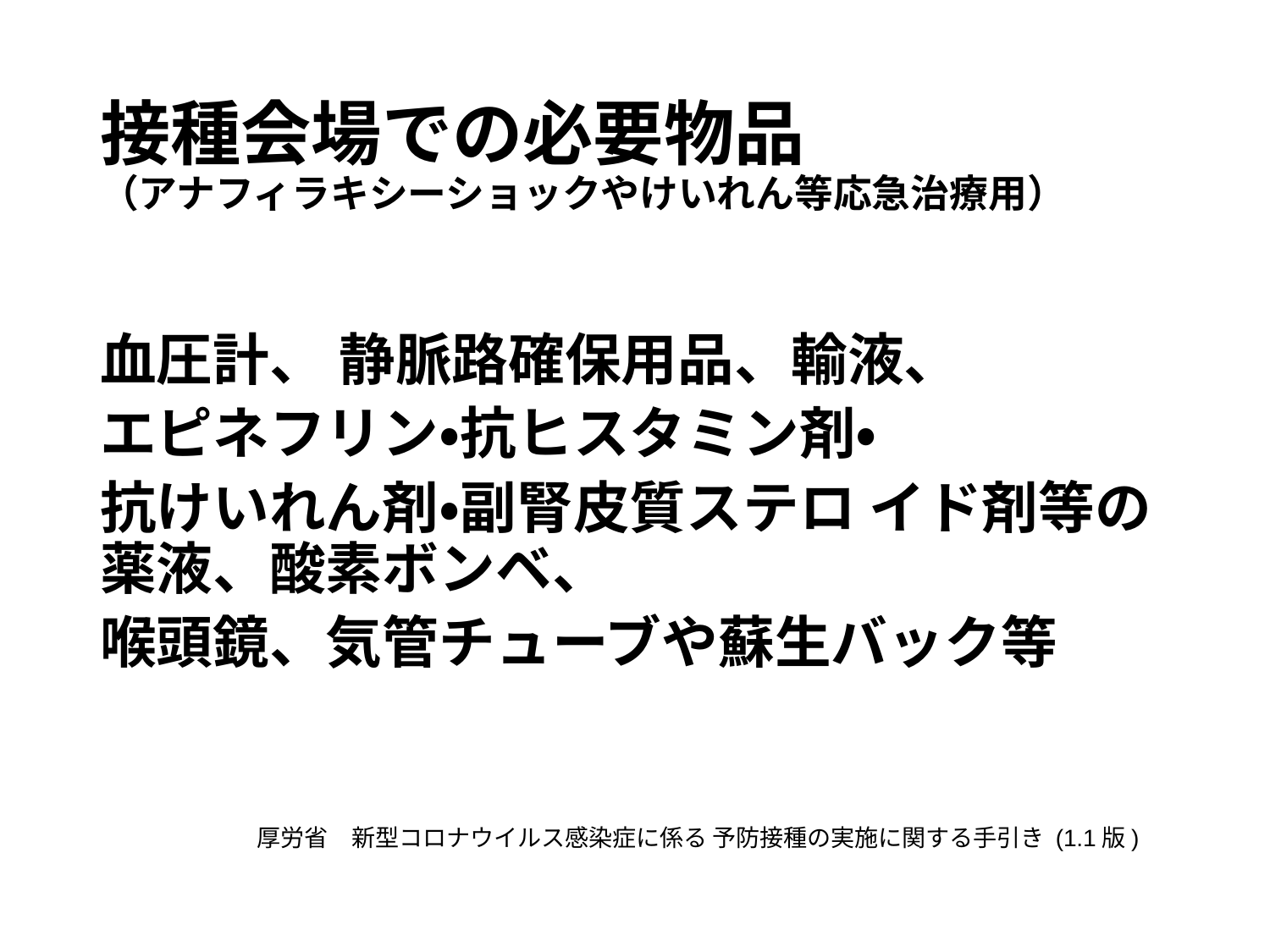

# 接種会場での必要物品 （アナフィラキシーショックやけいれん等応急治療用）
血圧計、 静脈路確保用品、輸液、
エピネフリン・抗ヒスタミン剤・
抗けいれん剤・副腎皮質ステロ イド剤等の薬液、酸素ボンベ、
喉頭鏡、気管チューブや蘇生バック等

厚労省　新型コロナウイルス感染症に係る 予防接種の実施に関する手引き (1.1版)